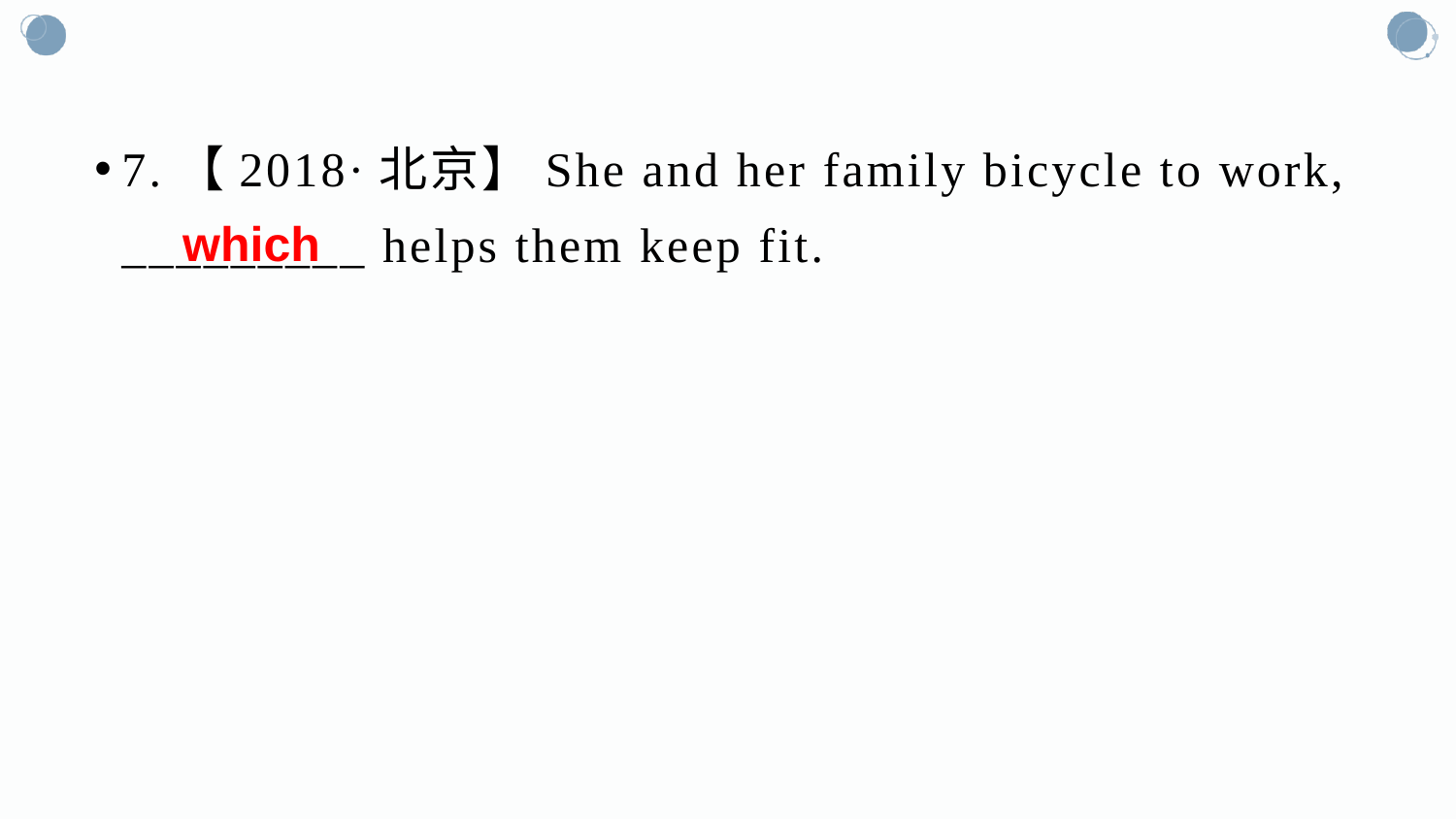

#
7.【2018·北京】She and her family bicycle to work, _________ helps them keep fit.
which